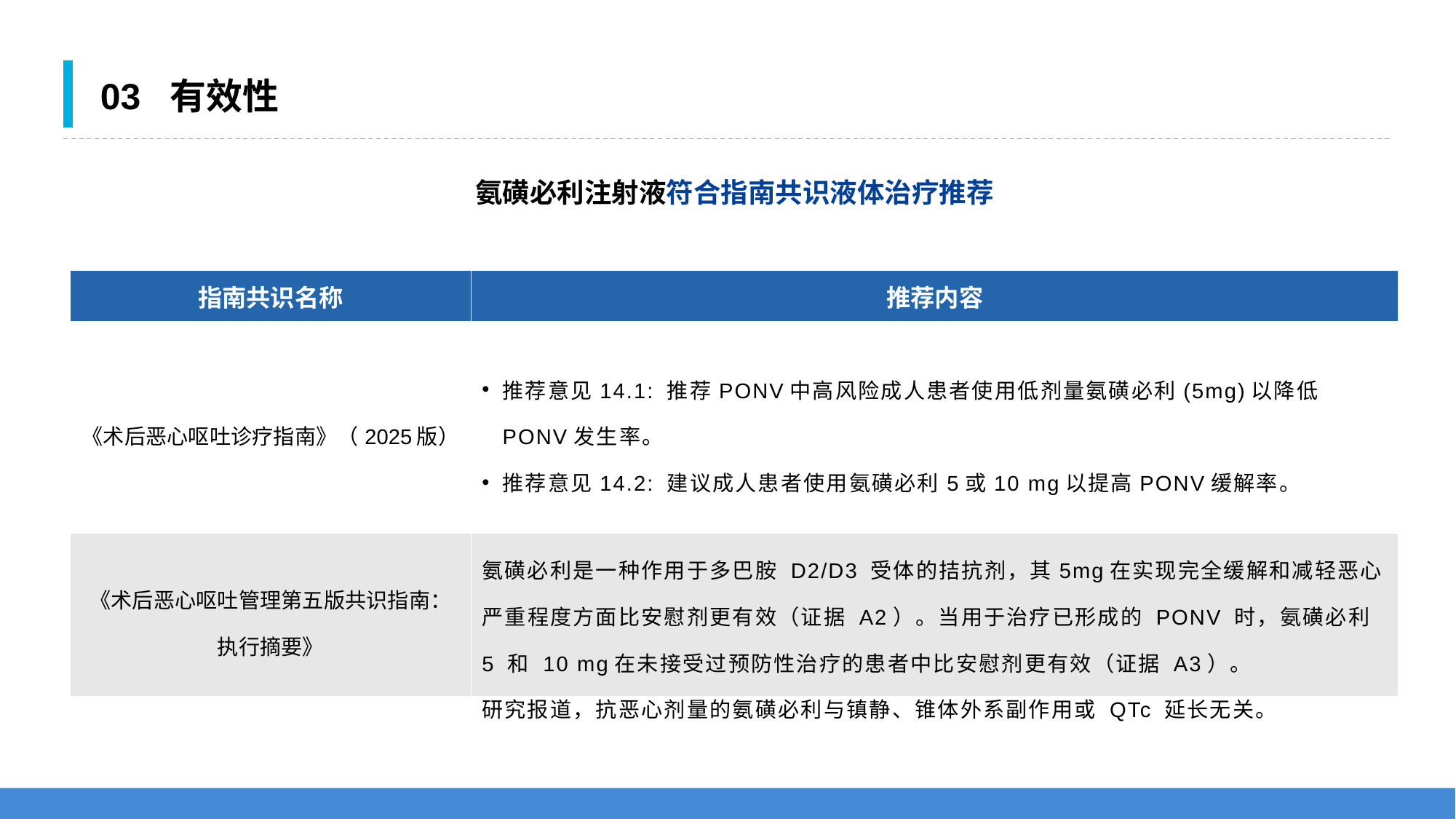

03  有效性
氨磺必利注射液符合指南共识液体治疗推荐
| 指南共识名称 | 推荐内容 |
| --- | --- |
| 《术后恶心呕吐诊疗指南》（2025版） | 推荐意见14.1: 推荐PONV中高风险成人患者使用低剂量氨磺必利(5mg)以降低PONV发生率。 推荐意见14.2: 建议成人患者使用氨磺必利5或10 mg以提高PONV缓解率。 |
| 《术后恶心呕吐管理第五版共识指南：执行摘要》 | 氨磺必利是一种作用于多巴胺 D2/D3 受体的拮抗剂，其5mg在实现完全缓解和减轻恶心严重程度方面比安慰剂更有效（证据 A2）。当用于治疗已形成的 PONV 时，氨磺必利 5 和 10 mg在未接受过预防性治疗的患者中比安慰剂更有效（证据 A3）。 研究报道，抗恶心剂量的氨磺必利与镇静、锥体外系副作用或 QTc 延长无关。 |